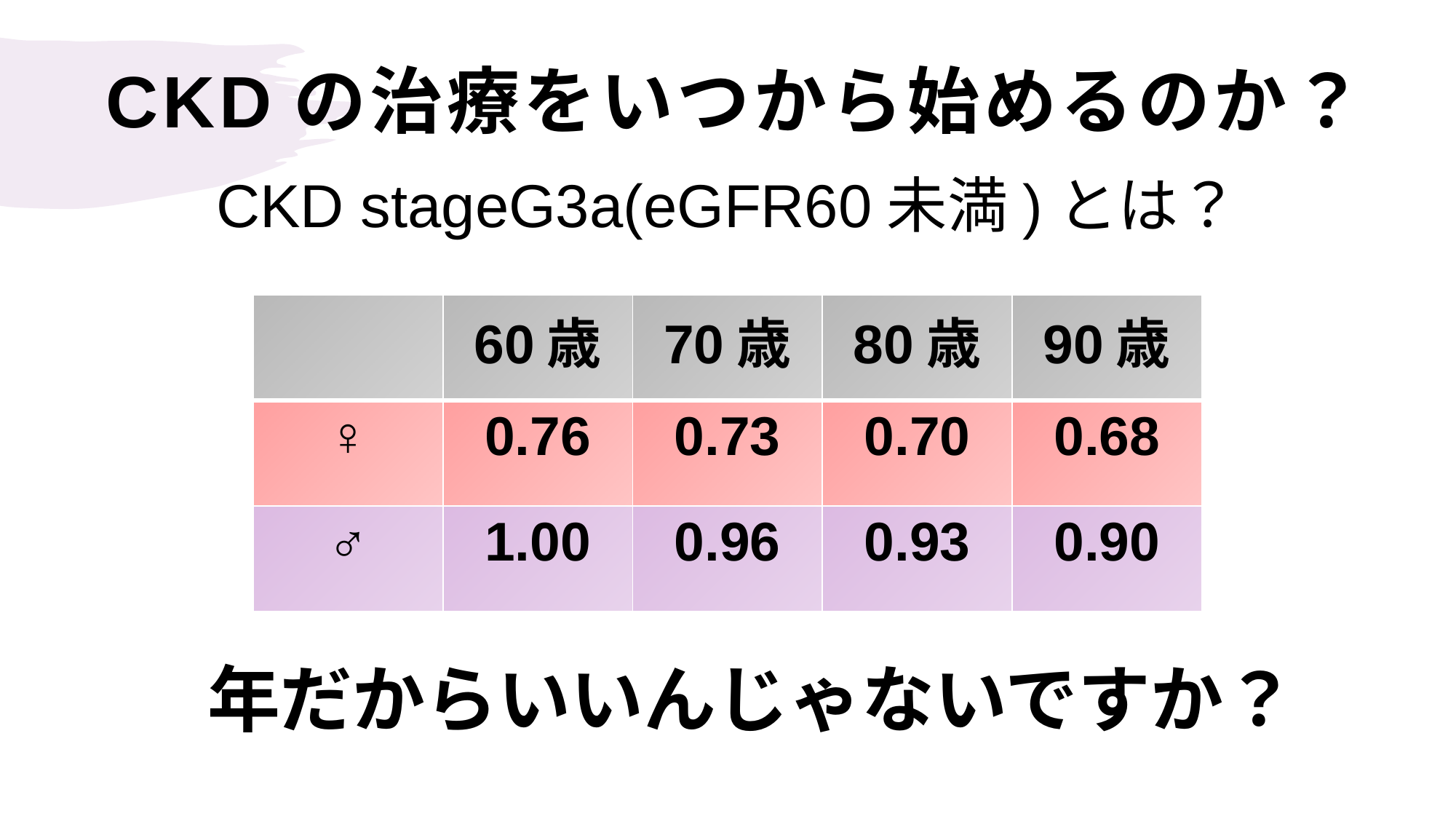

# CKDの治療をいつから始めるのか？
CKD stageG3a(eGFR60未満)とは？
|  | 60歳 | 70歳 | 80歳 | 90歳 |
| --- | --- | --- | --- | --- |
| ♀ | 0.76 | 0.73 | 0.70 | 0.68 |
| ♂ | 1.00 | 0.96 | 0.93 | 0.90 |
年だからいいんじゃないですか？